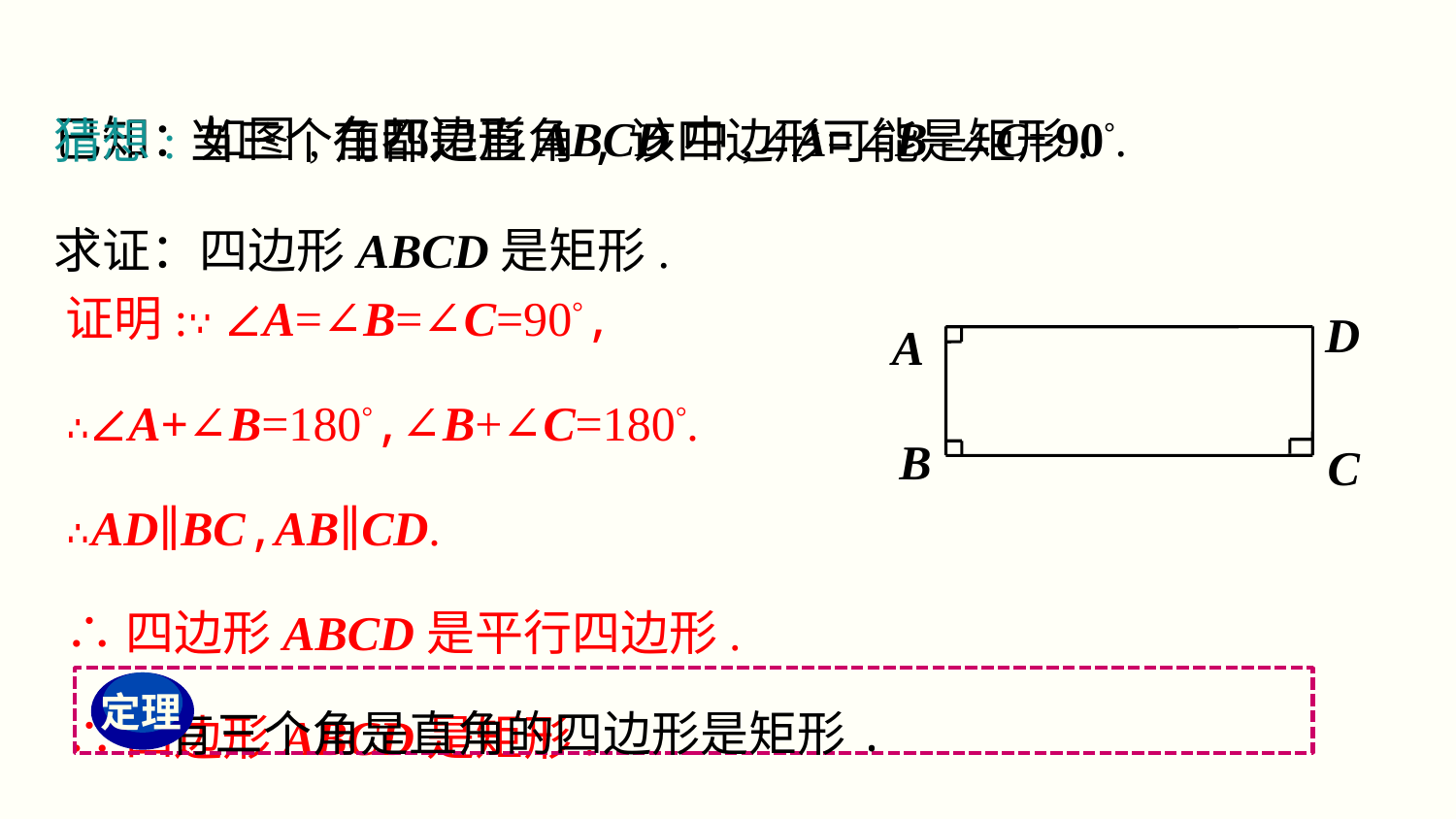

已知：如图,在四边形ABCD中,∠A=∠B=∠C=90°.
求证：四边形ABCD是矩形.
猜想:当三个角都是直角,该四边形可能是矩形.
证明:∵ ∠A=∠B=∠C=90°,
∴∠A+∠B=180°,∠B+∠C=180°.
∴AD∥BC,AB∥CD.
∴四边形ABCD是平行四边形.
∴四边形ABCD是矩形.
D
A

B
C

      有三个角是直角的四边形是矩形.

定理